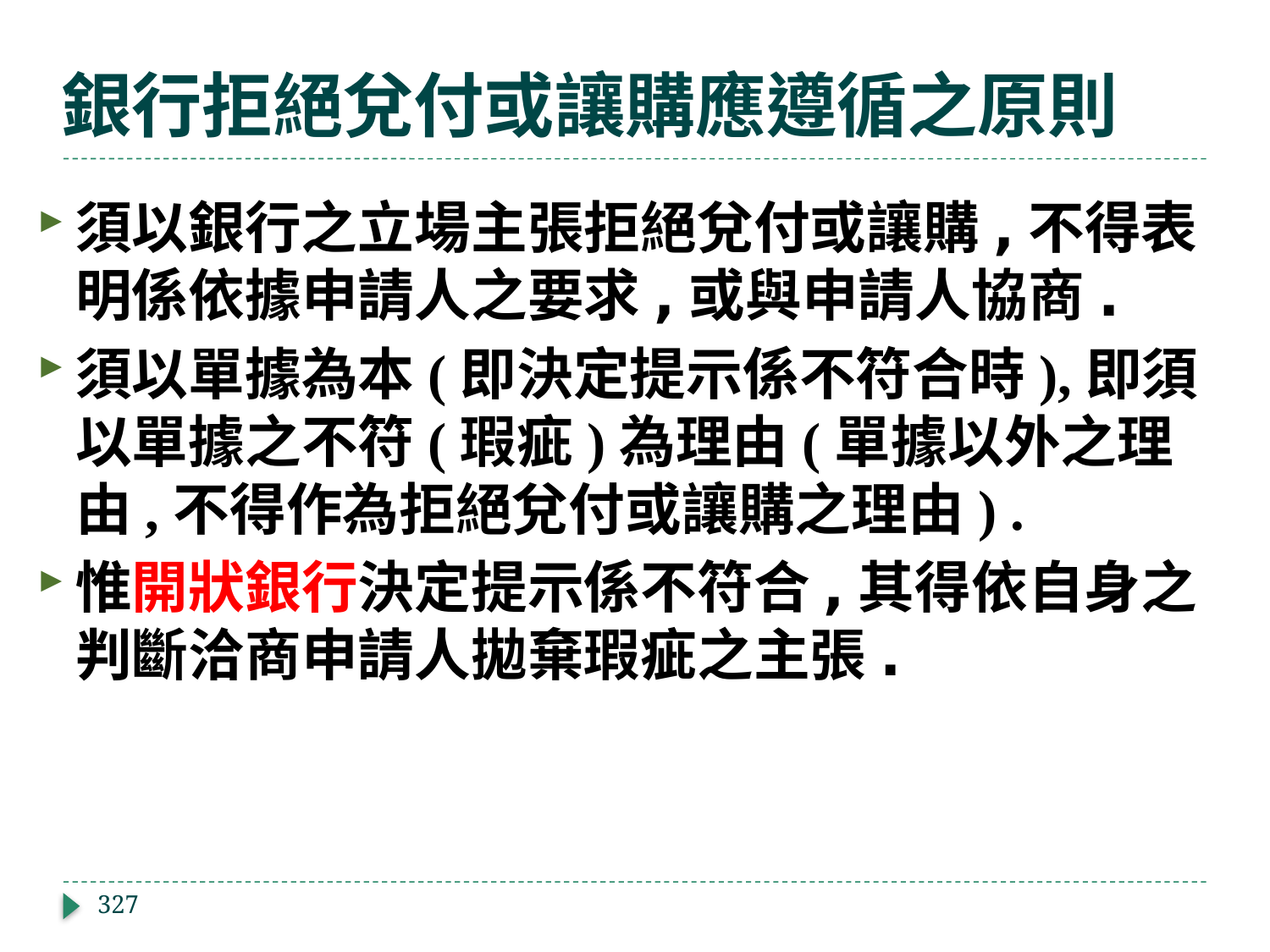

# 銀行拒絕兌付或讓購應遵循之原則
須以銀行之立場主張拒絕兌付或讓購,不得表明係依據申請人之要求,或與申請人協商.
須以單據為本(即決定提示係不符合時),即須以單據之不符(瑕疵)為理由(單據以外之理由,不得作為拒絕兌付或讓購之理由) .
惟開狀銀行決定提示係不符合,其得依自身之判斷洽商申請人拋棄瑕疵之主張.
327